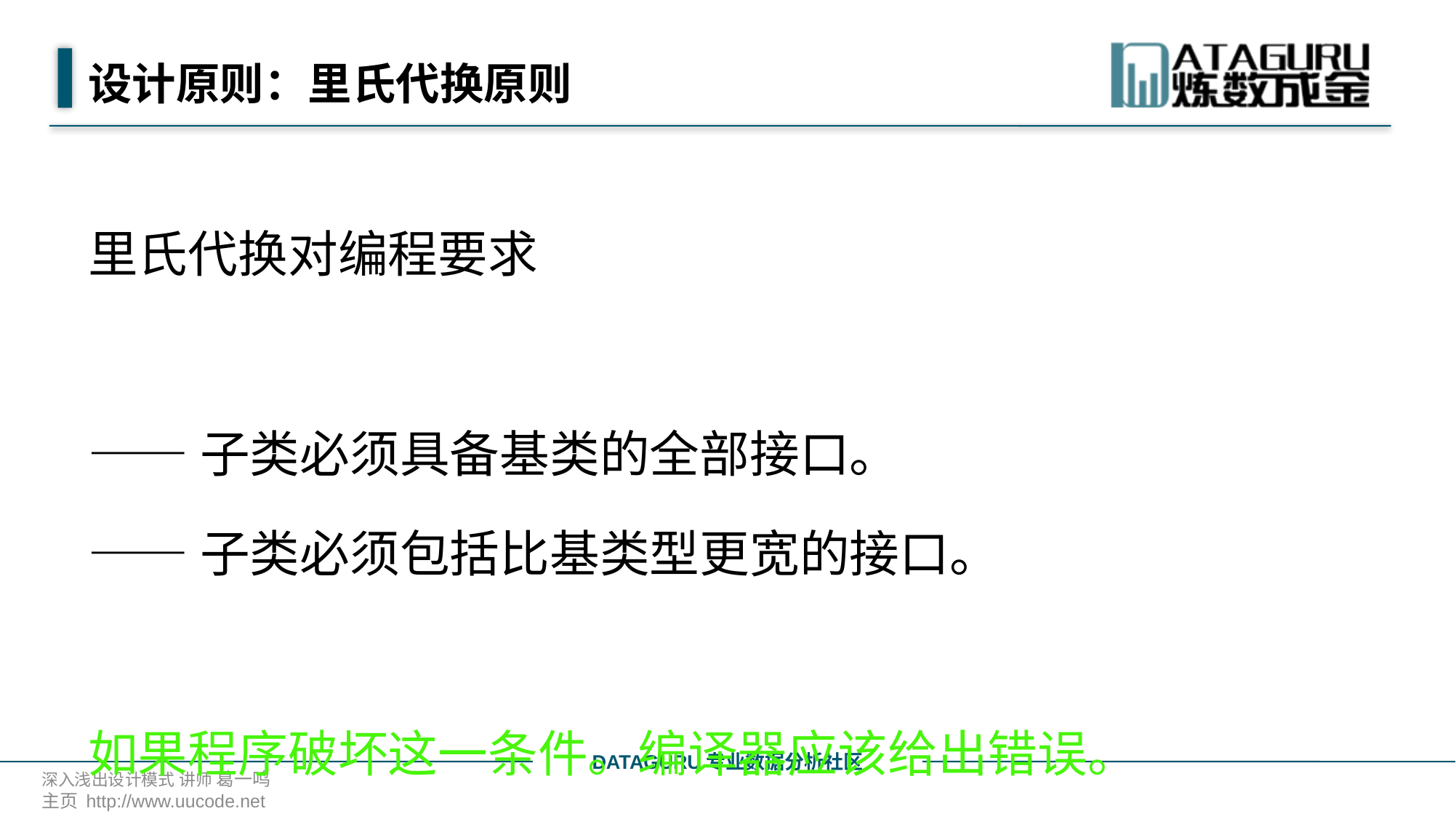

# 设计原则：里氏代换原则
里氏代换对编程要求

——子类必须具备基类的全部接口。
——子类必须包括比基类型更宽的接口。

如果程序破坏这一条件。编译器应该给出错误。